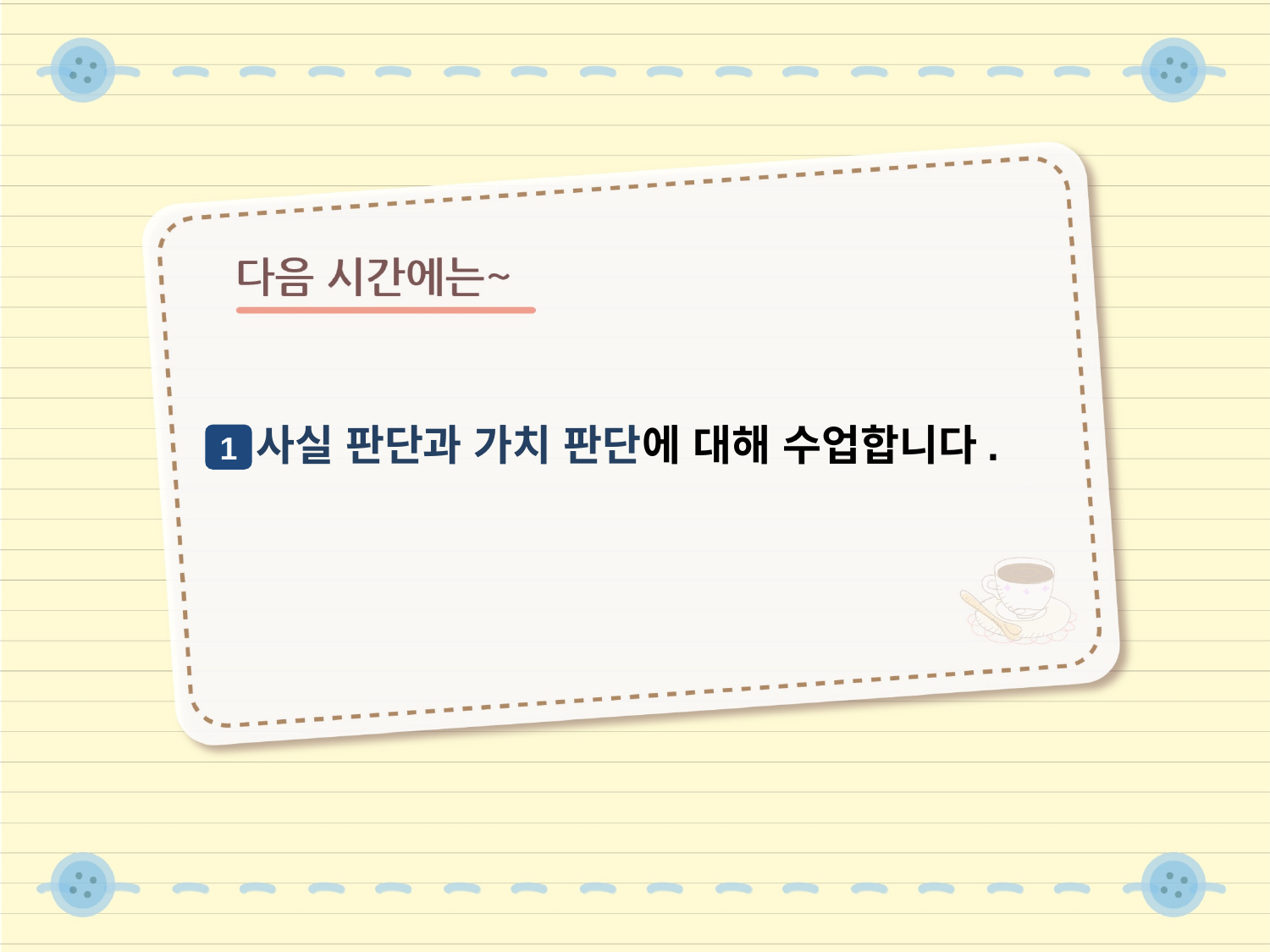

사실 판단과 가치 판단에 대해 수업합니다.
1